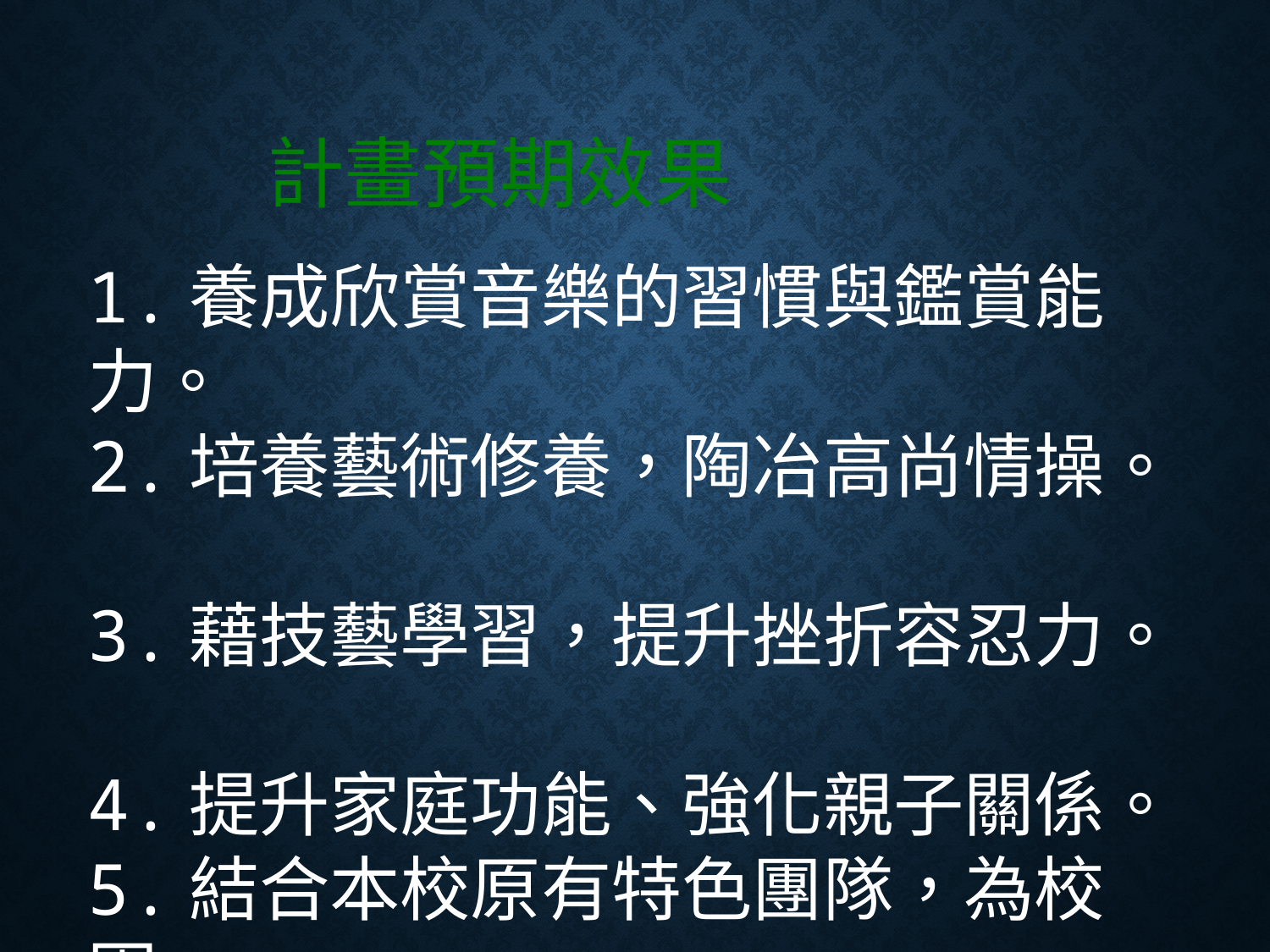

計畫預期效果
1.養成欣賞音樂的習慣與鑑賞能力。
2.培養藝術修養，陶冶高尚情操。
3.藉技藝學習，提升挫折容忍力。
4.提升家庭功能、強化親子關係。
5.結合本校原有特色團隊，為校園
  注入新活力。
6.藉提供演出舞臺予以成就感。